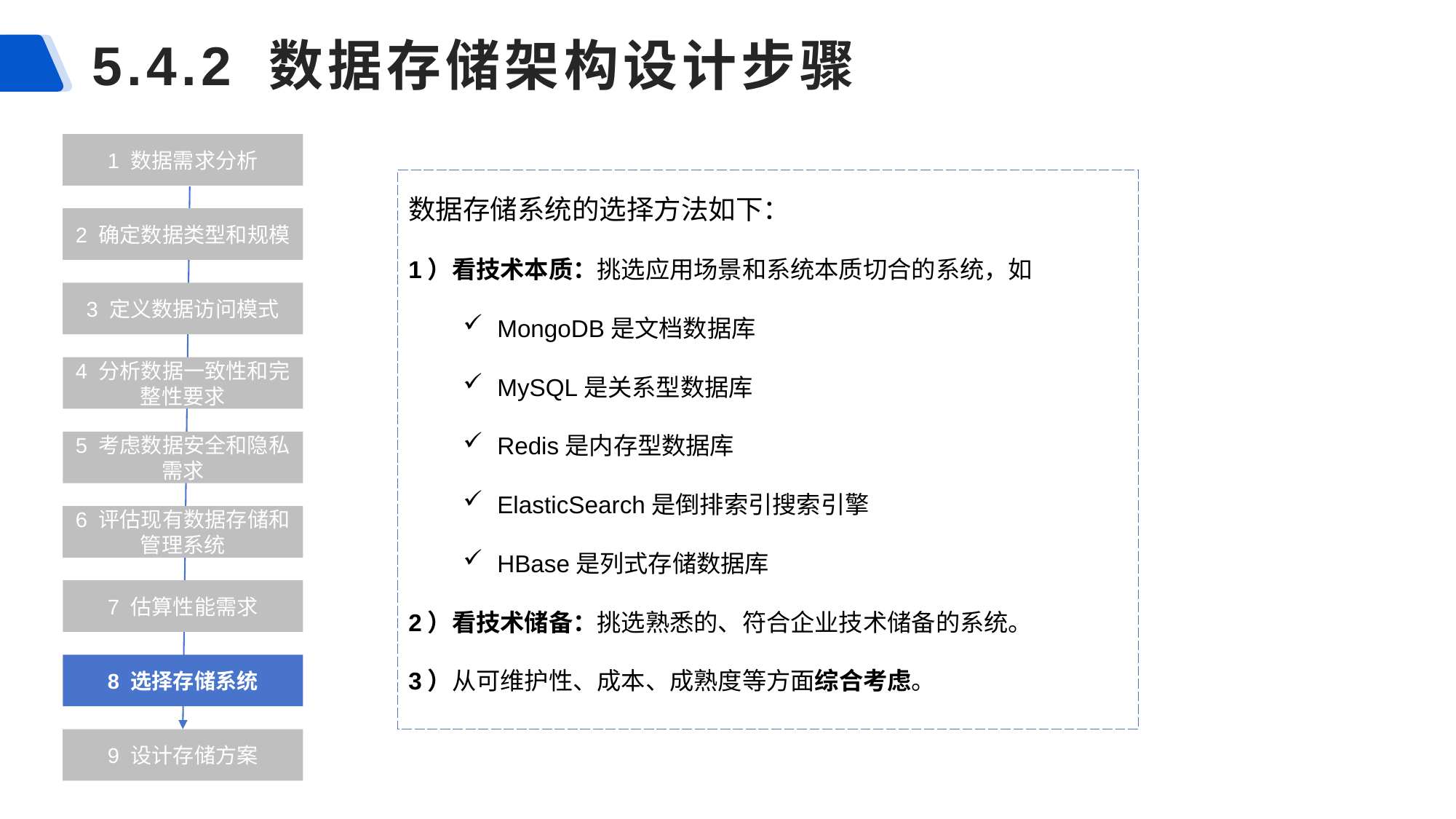

# 5.4.2 数据存储架构设计步骤
1 数据需求分析
数据存储系统的选择方法如下：
1）看技术本质：挑选应用场景和系统本质切合的系统，如
MongoDB是文档数据库
MySQL是关系型数据库
Redis是内存型数据库
ElasticSearch是倒排索引搜索引擎
HBase是列式存储数据库
2）看技术储备：挑选熟悉的、符合企业技术储备的系统。
3）从可维护性、成本、成熟度等方面综合考虑。

2 确定数据类型和规模
3 定义数据访问模式
4 分析数据一致性和完整性要求
5 考虑数据安全和隐私需求
6 评估现有数据存储和管理系统
7 估算性能需求
8 选择存储系统
9 设计存储方案